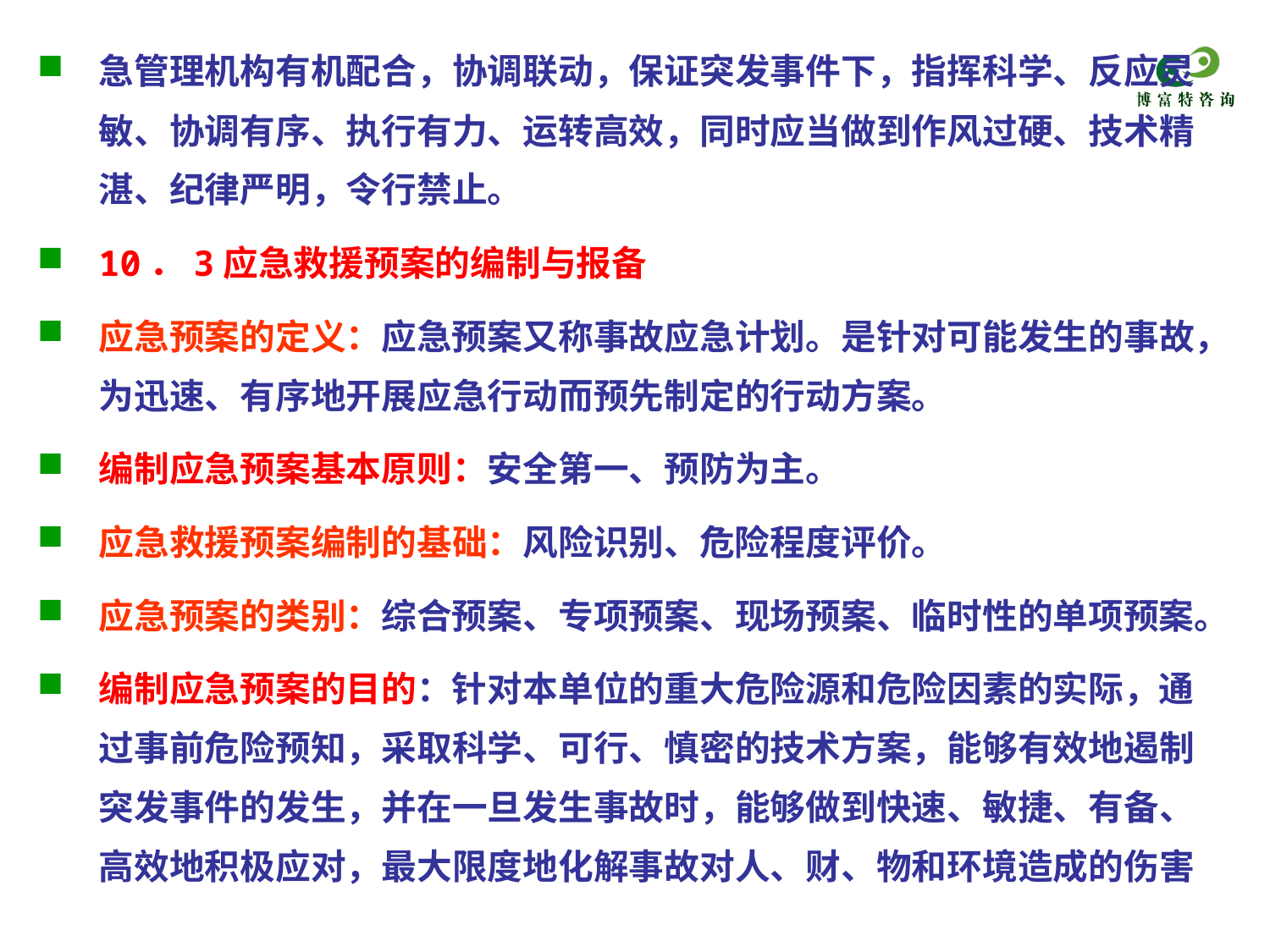

急管理机构有机配合，协调联动，保证突发事件下，指挥科学、反应灵敏、协调有序、执行有力、运转高效，同时应当做到作风过硬、技术精湛、纪律严明，令行禁止。
10．3应急救援预案的编制与报备
应急预案的定义：应急预案又称事故应急计划。是针对可能发生的事故，为迅速、有序地开展应急行动而预先制定的行动方案。
编制应急预案基本原则：安全第一、预防为主。
应急救援预案编制的基础：风险识别、危险程度评价。
应急预案的类别：综合预案、专项预案、现场预案、临时性的单项预案。
编制应急预案的目的：针对本单位的重大危险源和危险因素的实际，通过事前危险预知，采取科学、可行、慎密的技术方案，能够有效地遏制突发事件的发生，并在一旦发生事故时，能够做到快速、敏捷、有备、高效地积极应对，最大限度地化解事故对人、财、物和环境造成的伤害